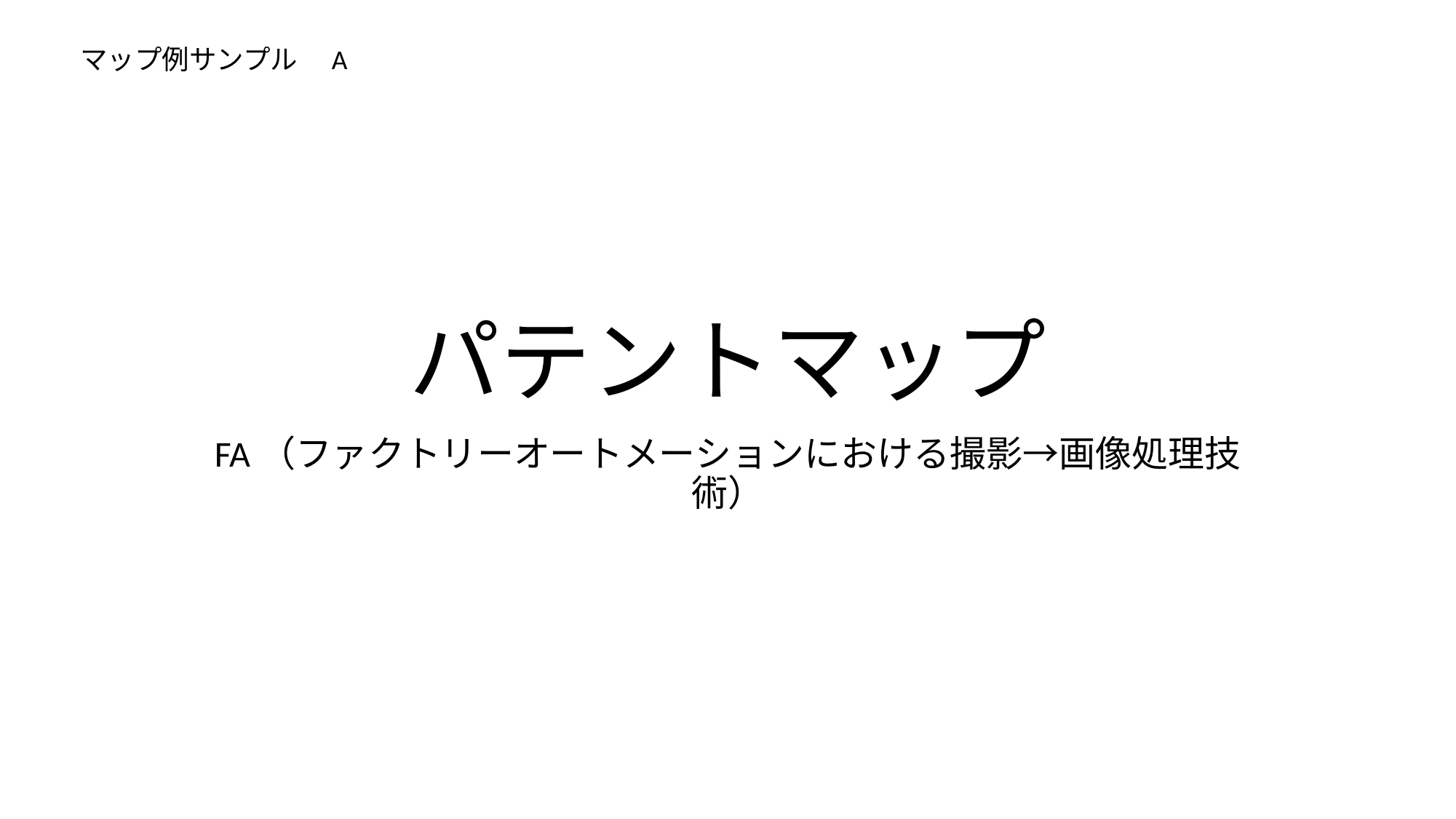

マップ例サンプル　A
# パテントマップ
FA（ファクトリーオートメーションにおける撮影→画像処理技術）